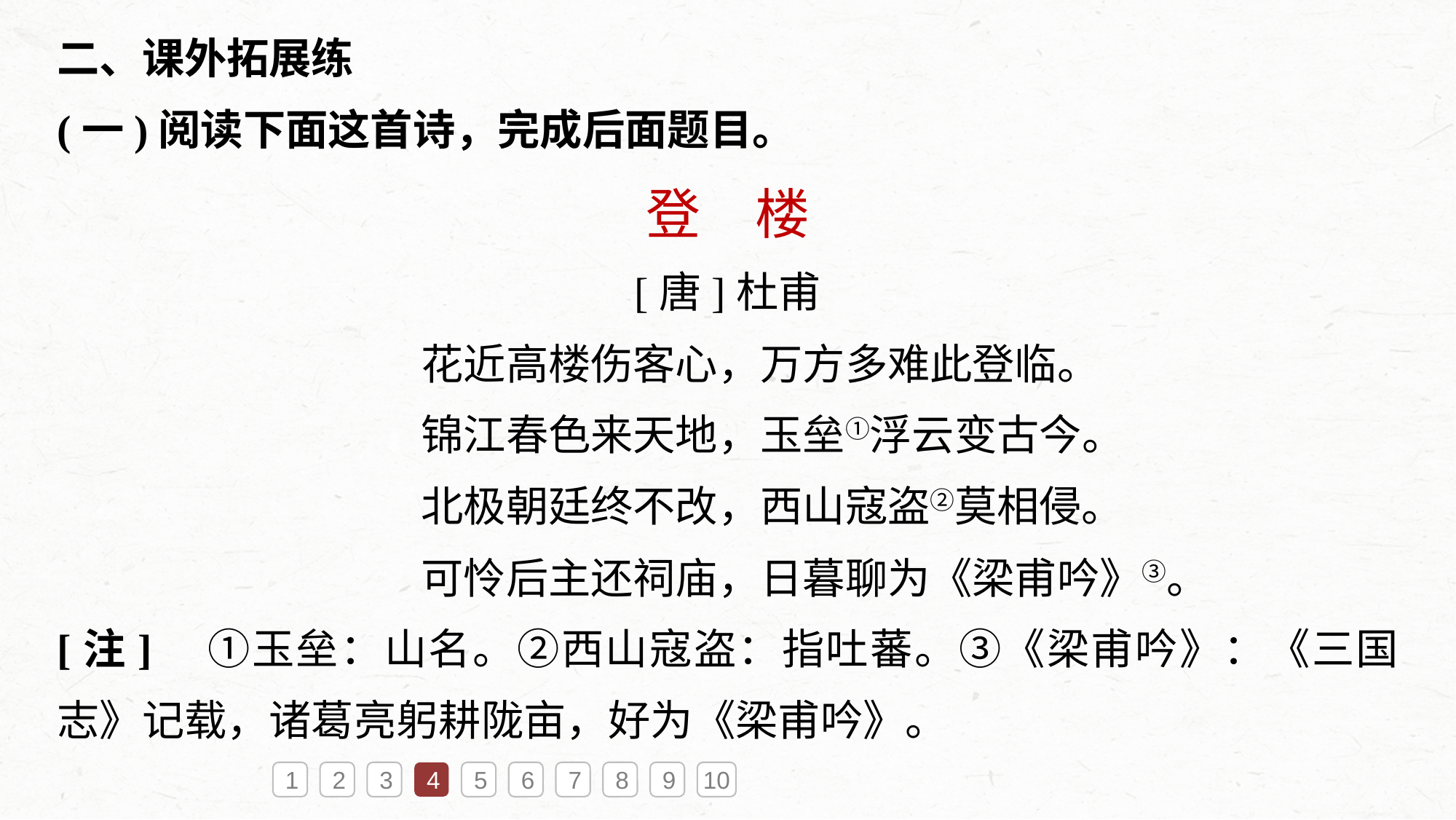

二、课外拓展练
(一)阅读下面这首诗，完成后面题目。
登　楼
[唐]杜甫
花近高楼伤客心，万方多难此登临。
锦江春色来天地，玉垒①浮云变古今。
北极朝廷终不改，西山寇盗②莫相侵。
可怜后主还祠庙，日暮聊为《梁甫吟》③。
[注]　①玉垒：山名。②西山寇盗：指吐蕃。③《梁甫吟》：《三国志》记载，诸葛亮躬耕陇亩，好为《梁甫吟》。
1
2
3
4
5
6
7
8
9
10